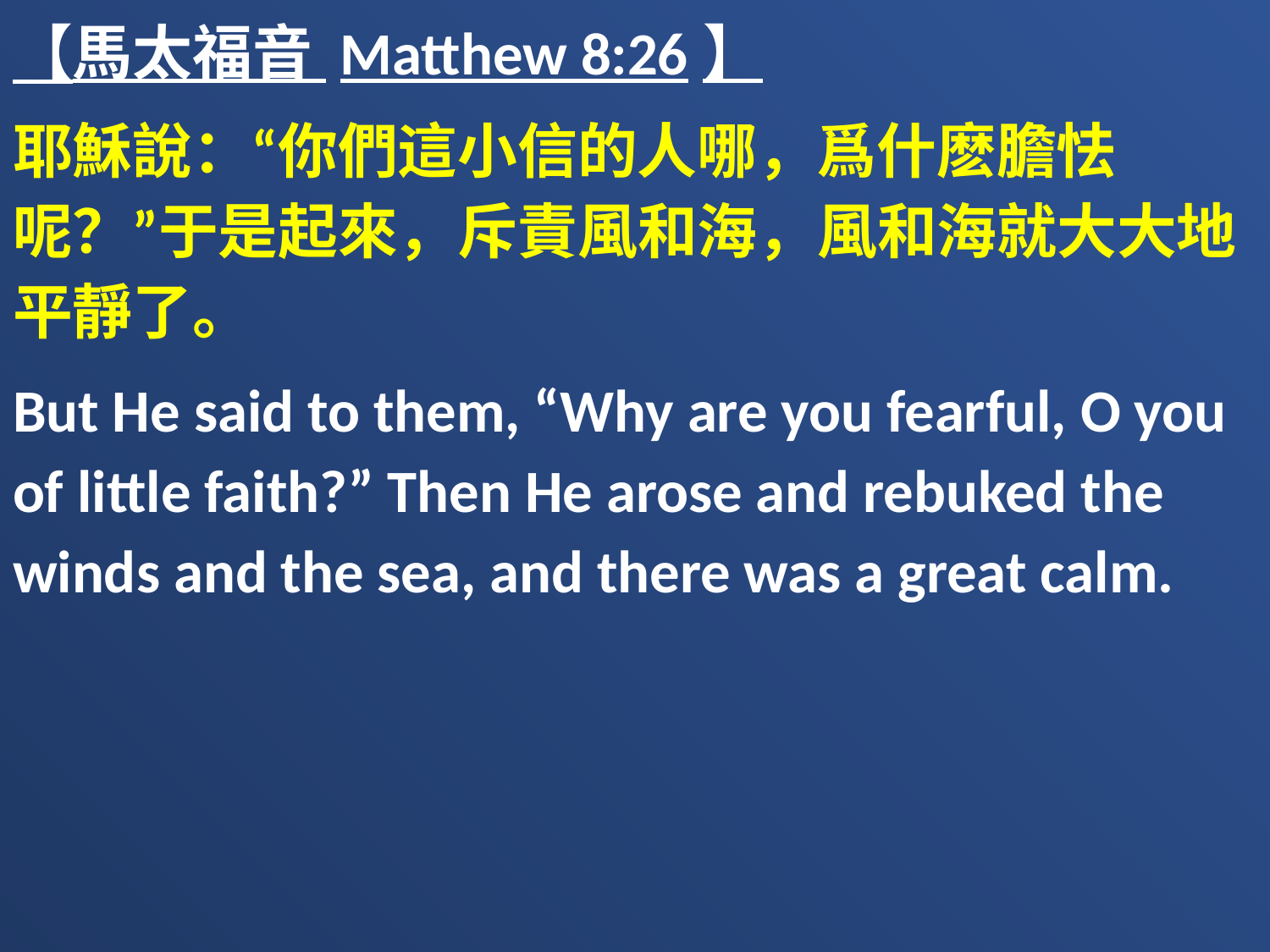

【馬太福音 Matthew 8:26】
耶穌說：“你們這小信的人哪，爲什麽膽怯呢？”于是起來，斥責風和海，風和海就大大地平靜了。
But He said to them, “Why are you fearful, O you of little faith?” Then He arose and rebuked the winds and the sea, and there was a great calm.